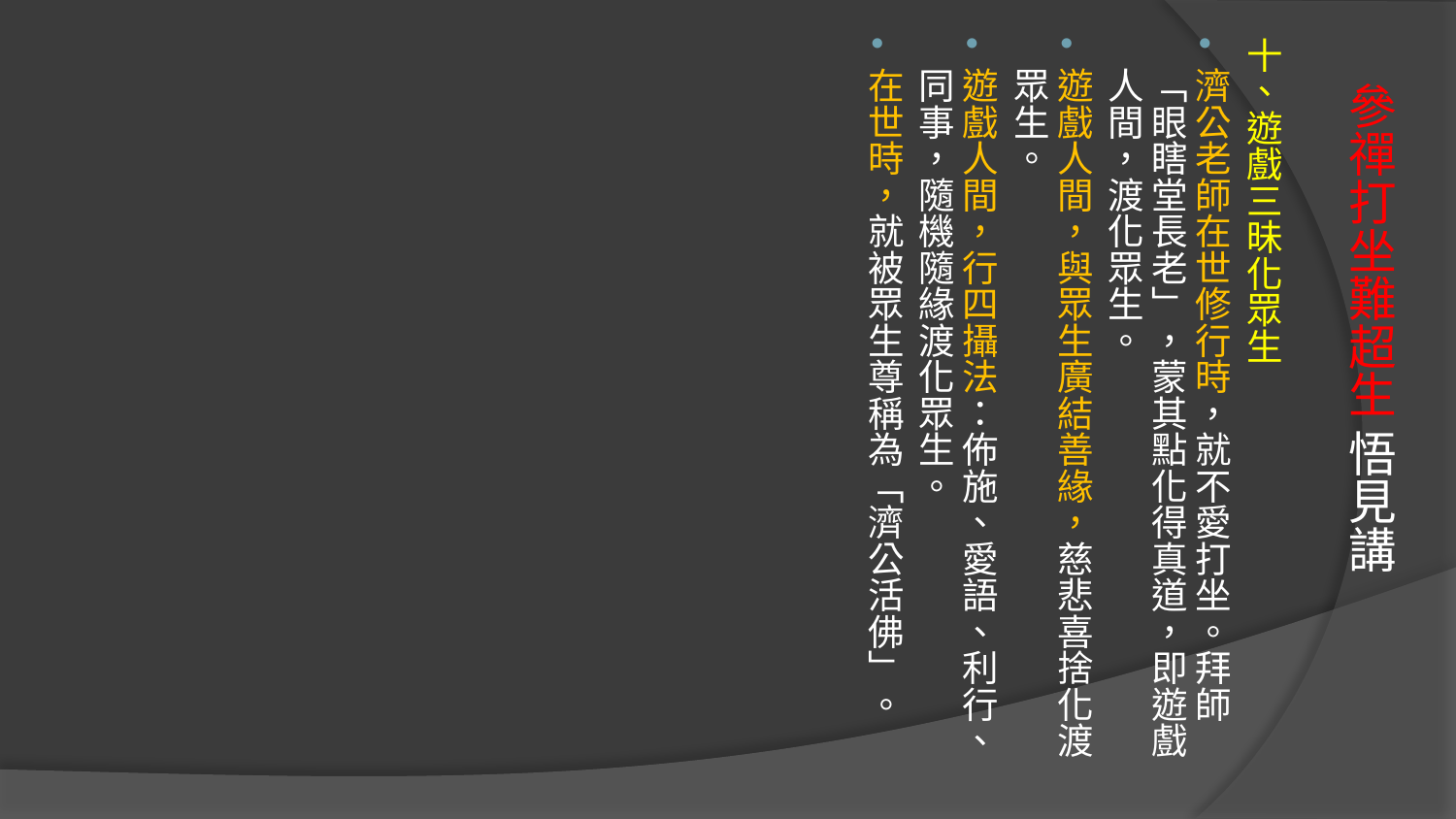

十、遊戲三昧化眾生
濟公老師在世修行時，就不愛打坐。拜師「眼瞎堂長老」，蒙其點化得真道，即遊戲人間，渡化眾生。
遊戲人間，與眾生廣結善緣，慈悲喜捨化渡眾生。
遊戲人間，行四攝法：佈施、愛語、利行、同事，隨機隨緣渡化眾生。
在世時，就被眾生尊稱為「濟公活佛」。

# 參禪打坐難超生 悟見講